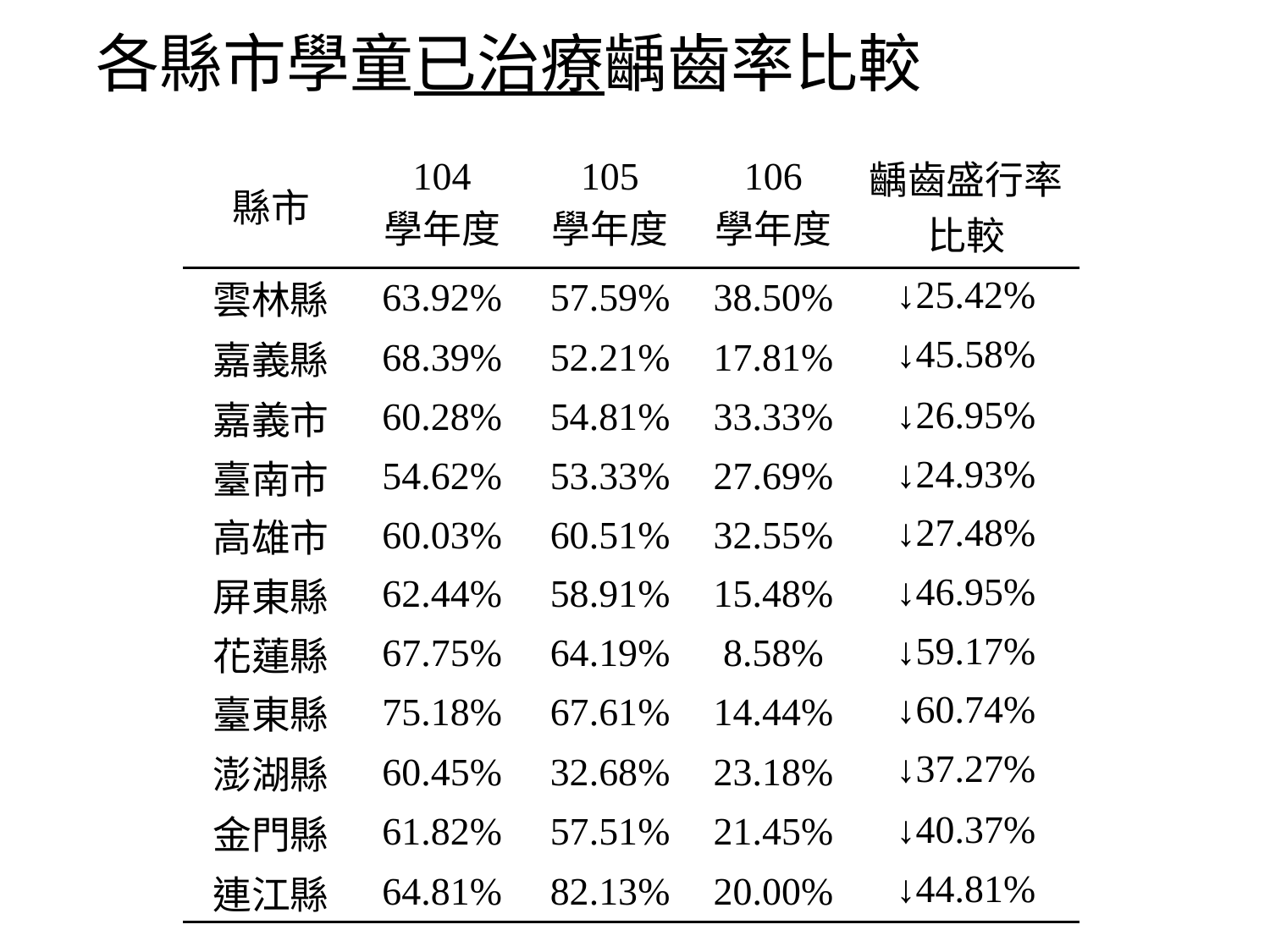

# 各縣市學童已治療齲齒率比較
| 縣市 | 104 學年度 | 105 學年度 | 106 學年度 | 齲齒盛行率 比較 |
| --- | --- | --- | --- | --- |
| 雲林縣 | 63.92% | 57.59% | 38.50% | ↓25.42% |
| 嘉義縣 | 68.39% | 52.21% | 17.81% | ↓45.58% |
| 嘉義市 | 60.28% | 54.81% | 33.33% | ↓26.95% |
| 臺南市 | 54.62% | 53.33% | 27.69% | ↓24.93% |
| 高雄市 | 60.03% | 60.51% | 32.55% | ↓27.48% |
| 屏東縣 | 62.44% | 58.91% | 15.48% | ↓46.95% |
| 花蓮縣 | 67.75% | 64.19% | 8.58% | ↓59.17% |
| 臺東縣 | 75.18% | 67.61% | 14.44% | ↓60.74% |
| 澎湖縣 | 60.45% | 32.68% | 23.18% | ↓37.27% |
| 金門縣 | 61.82% | 57.51% | 21.45% | ↓40.37% |
| 連江縣 | 64.81% | 82.13% | 20.00% | ↓44.81% |